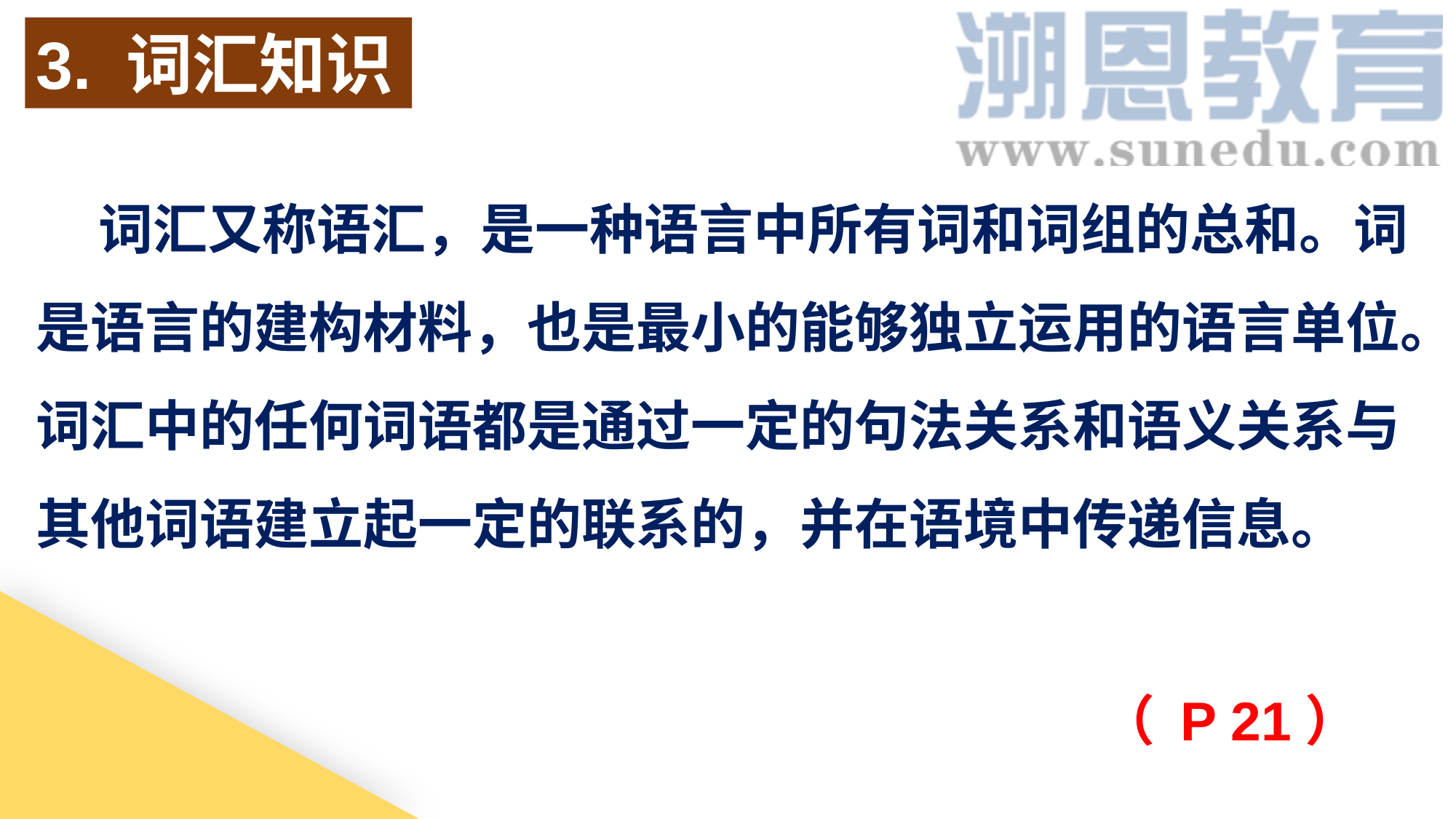

3. 词汇知识
    词汇又称语汇，是一种语言中所有词和词组的总和。词是语言的建构材料，也是最小的能够独立运用的语言单位。词汇中的任何词语都是通过一定的句法关系和语义关系与其他词语建立起一定的联系的，并在语境中传递信息。
                                                                                     （ P 21）